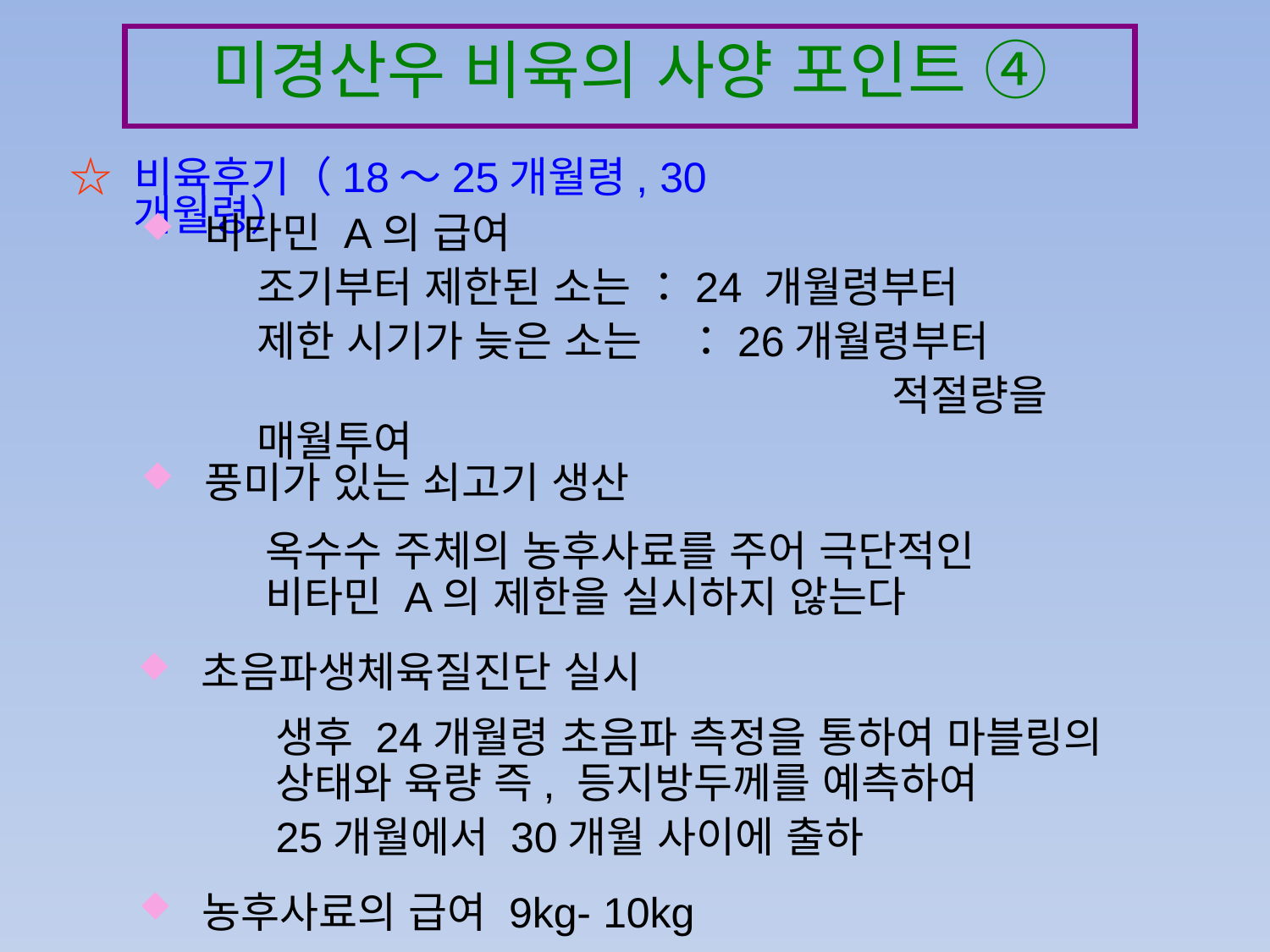

미경산우 비육의 사양 포인트 ④
☆ 비육후기（18～25개월령, 30개월령）
비타민 A의 급여
조기부터 제한된 소는 ：24 개월령부터
제한 시기가 늦은 소는　：26개월령부터
　　　　　　　　　　　　　　　적절량을 매월투여
풍미가 있는 쇠고기 생산
옥수수 주체의 농후사료를 주어 극단적인 비타민 A의 제한을 실시하지 않는다
초음파생체육질진단 실시
생후 24개월령 초음파 측정을 통하여 마블링의 상태와 육량 즉, 등지방두께를 예측하여
25개월에서 30개월 사이에 출하
농후사료의 급여 9kg- 10kg